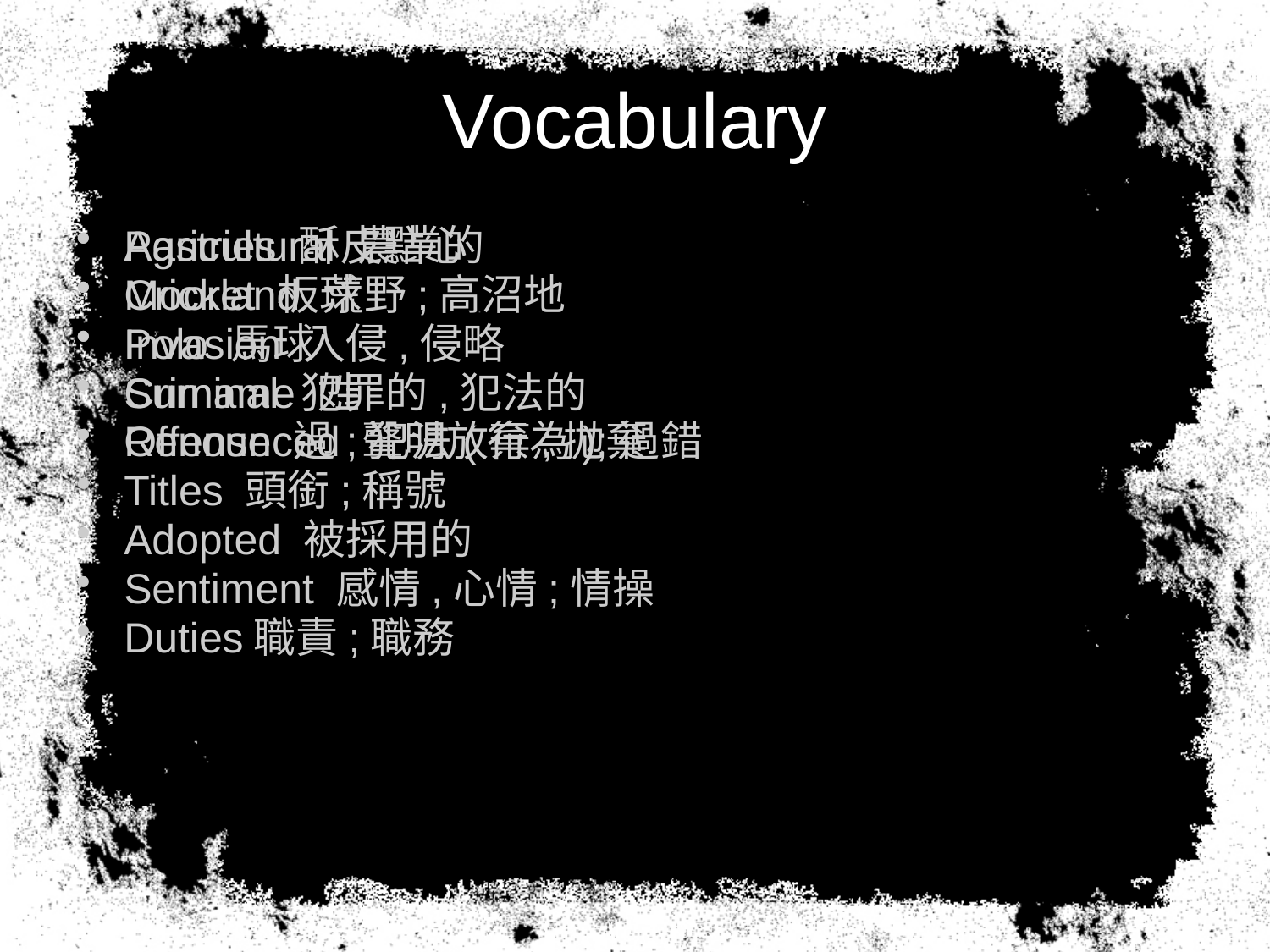

# Vocabulary
Agricultural 農業的
Moorland 荒野;高沼地
Invasion 入侵,侵略
Surname 姓
Renounced 聲明放棄;拋棄
Titles 頭銜;稱號
Adopted 被採用的
Sentiment 感情,心情;情操
Duties職責;職務
Pastries 酥皮點心
Cricket 板球
Polo 馬球
Criminal 犯罪的,犯法的
Offense 過;犯法(行為);過錯